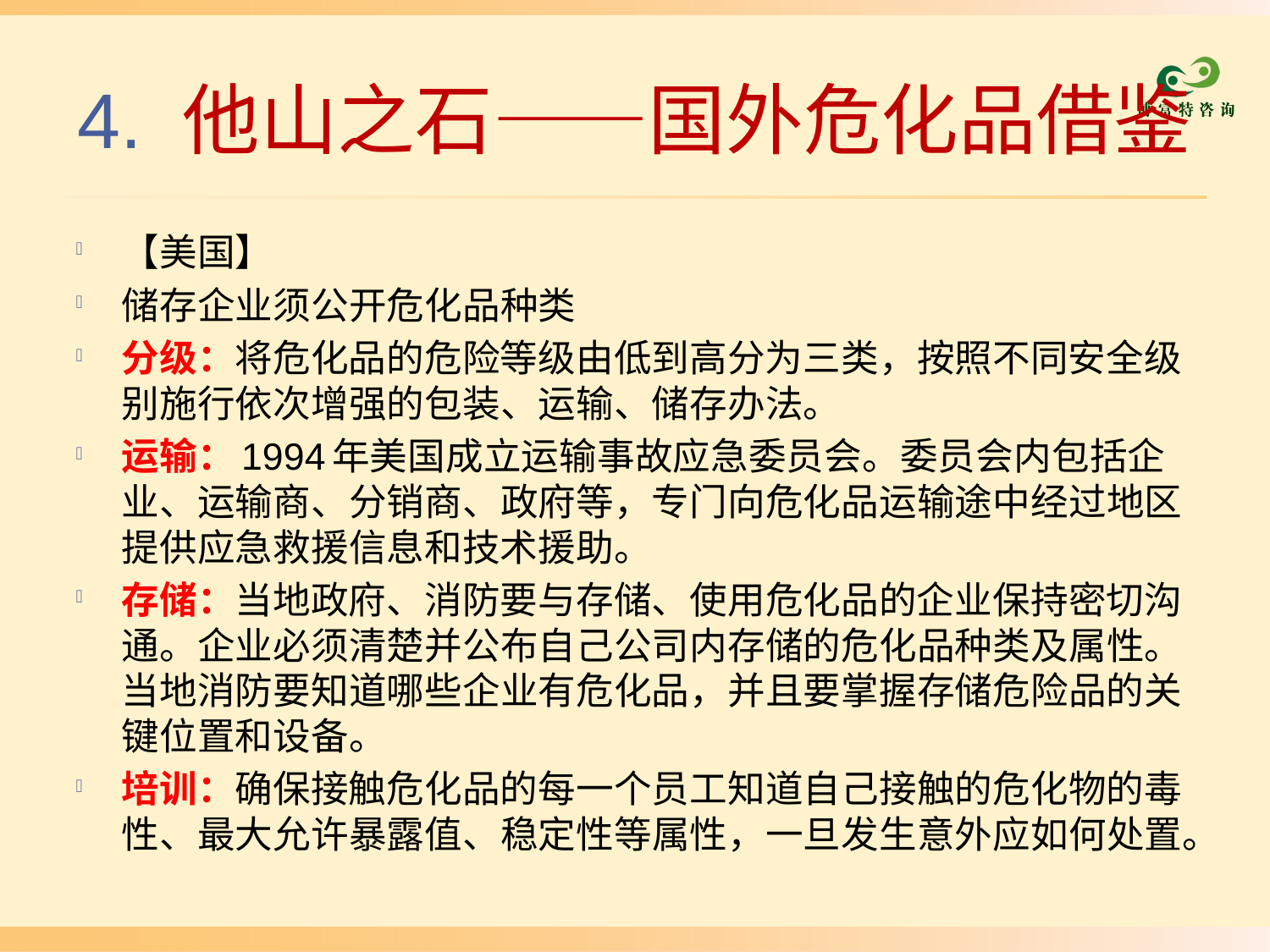

# 4. 他山之石——国外危化品借鉴
【美国】
储存企业须公开危化品种类
分级：将危化品的危险等级由低到高分为三类，按照不同安全级别施行依次增强的包装、运输、储存办法。
运输：1994年美国成立运输事故应急委员会。委员会内包括企业、运输商、分销商、政府等，专门向危化品运输途中经过地区提供应急救援信息和技术援助。
存储：当地政府、消防要与存储、使用危化品的企业保持密切沟通。企业必须清楚并公布自己公司内存储的危化品种类及属性。当地消防要知道哪些企业有危化品，并且要掌握存储危险品的关键位置和设备。
培训：确保接触危化品的每一个员工知道自己接触的危化物的毒性、最大允许暴露值、稳定性等属性，一旦发生意外应如何处置。